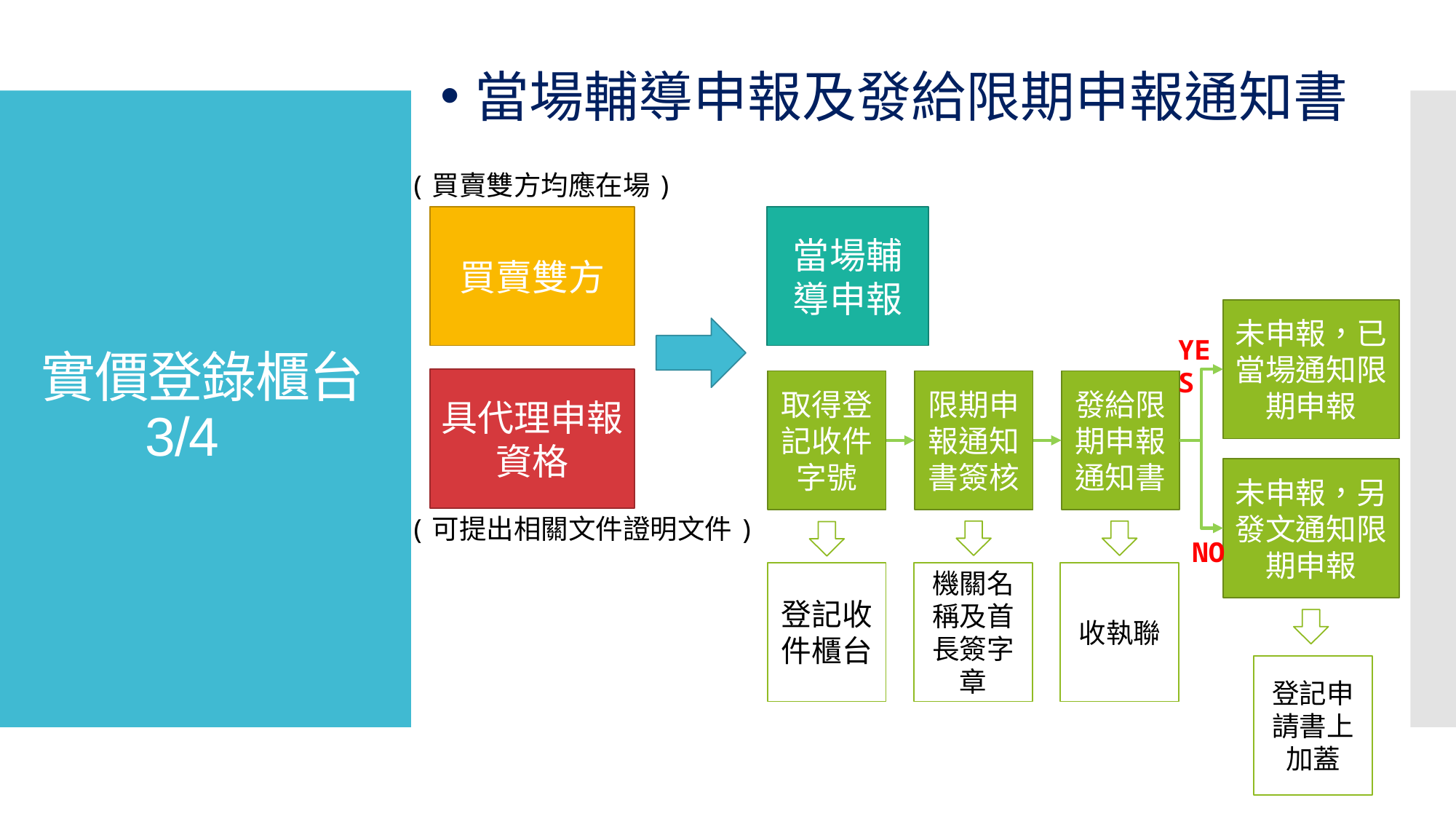

當場輔導申報及發給限期申報通知書
# 實價登錄櫃台 3/4
(買賣雙方均應在場)
買賣雙方
當場輔導申報
未申報，已當場通知限期申報

YES
具代理申報資格
取得登記收件字號
限期申報通知書簽核
發給限期申報通知書
未申報，另發文通知限期申報
(可提出相關文件證明文件)

NO
登記收件櫃台
機關名稱及首長簽字章
收執聯

登記申請書上加蓋